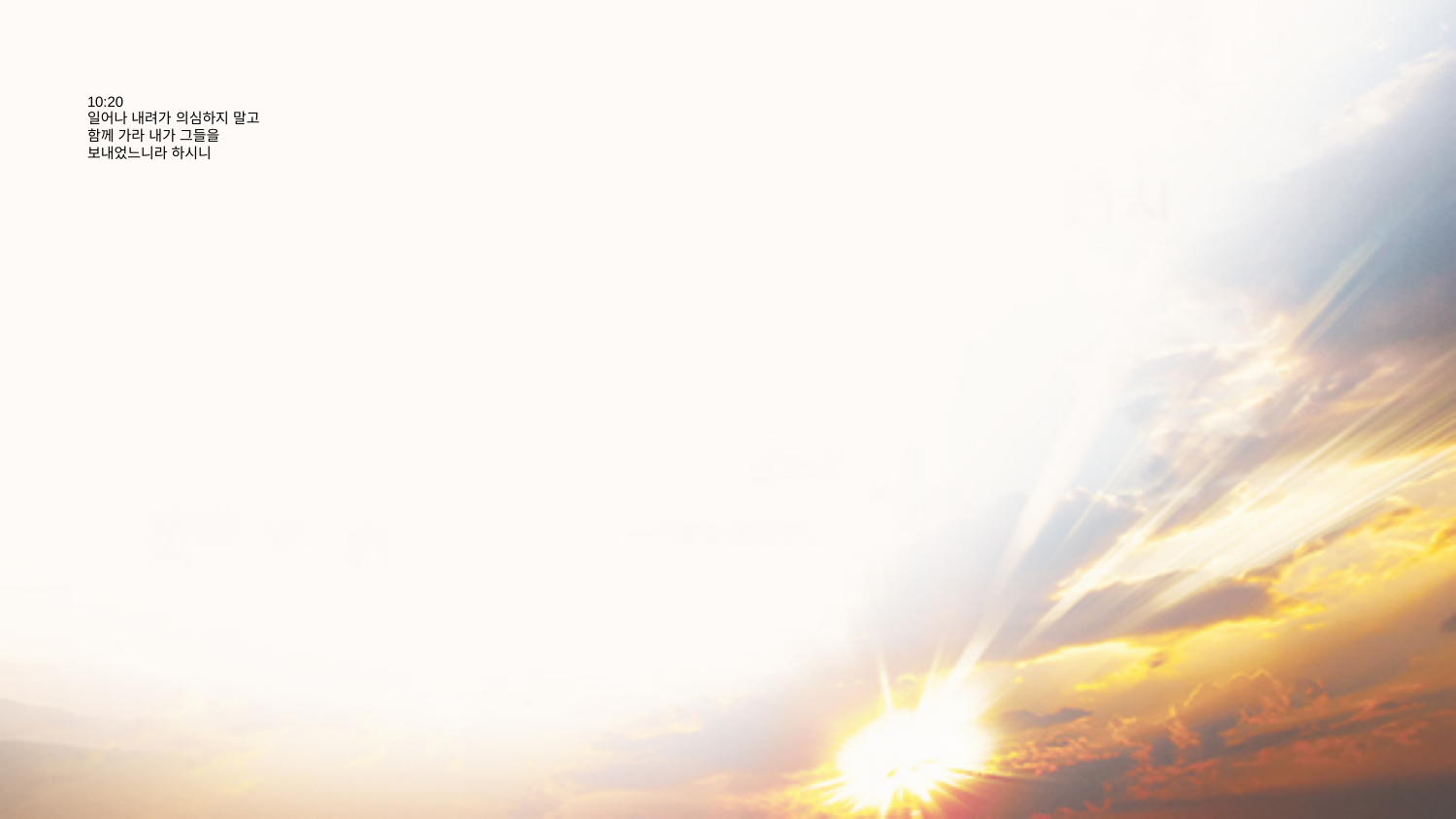

# 10:20 일어나 내려가 의심하지 말고 함께 가라 내가 그들을 보내었느니라 하시니